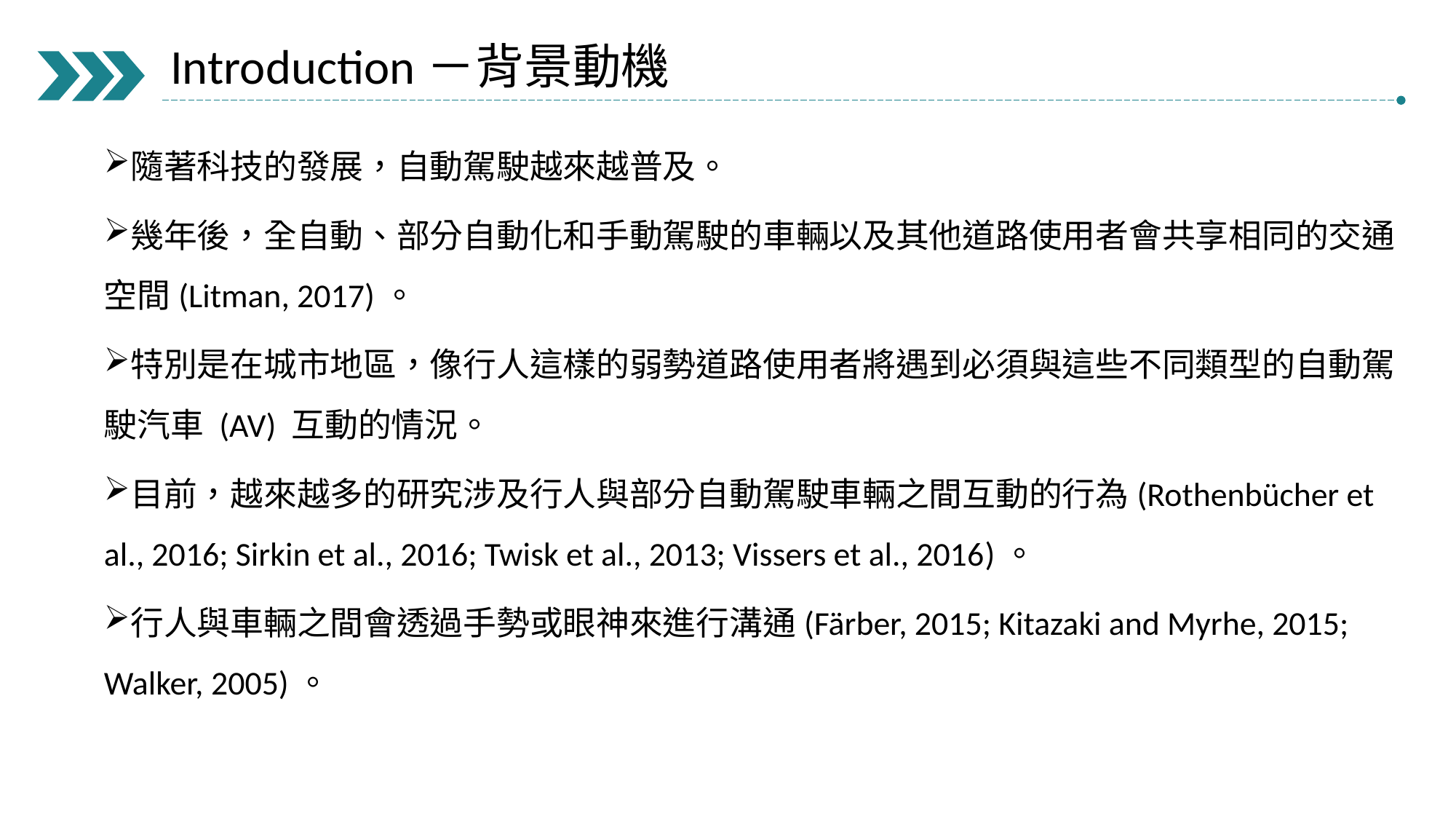

Introduction－背景動機

隨著科技的發展，自動駕駛越來越普及。
幾年後，全自動、部分自動化和手動駕駛的車輛以及其他道路使用者會共享相同的交通空間(Litman, 2017)。
特別是在城市地區，像行人這樣的弱勢道路使用者將遇到必須與這些不同類型的自動駕駛汽車 (AV) 互動的情況。
目前，越來越多的研究涉及行人與部分自動駕駛車輛之間互動的行為(Rothenbücher et al., 2016; Sirkin et al., 2016; Twisk et al., 2013; Vissers et al., 2016)。
行人與車輛之間會透過手勢或眼神來進行溝通(Färber, 2015; Kitazaki and Myrhe, 2015; Walker, 2005)。